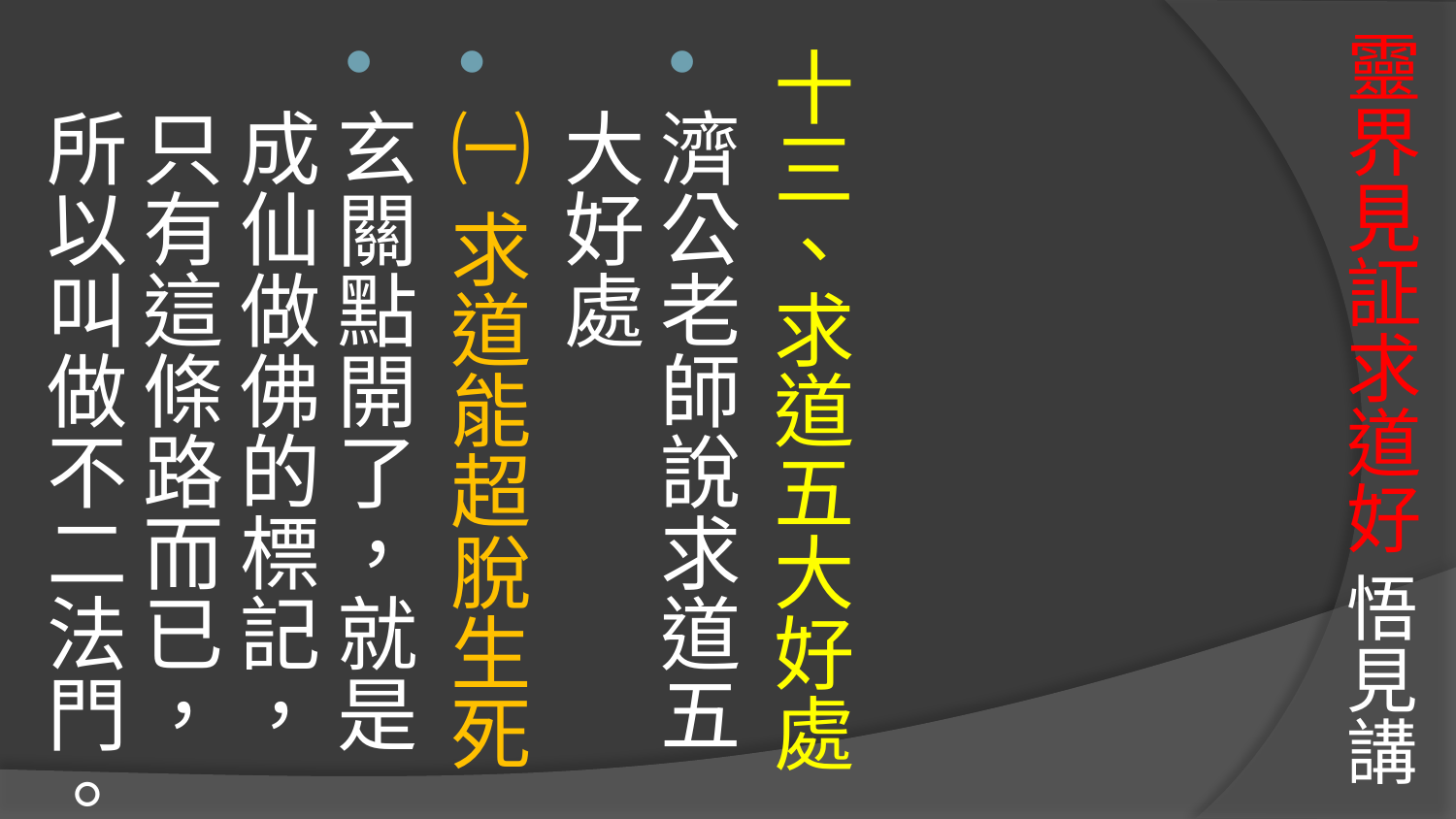

# 靈界見証求道好 悟見講
十三、求道五大好處
濟公老師說求道五大好處
㈠ 求道能超脫生死
玄關點開了，就是成仙做佛的標記，只有這條路而已，所以叫做不二法門。